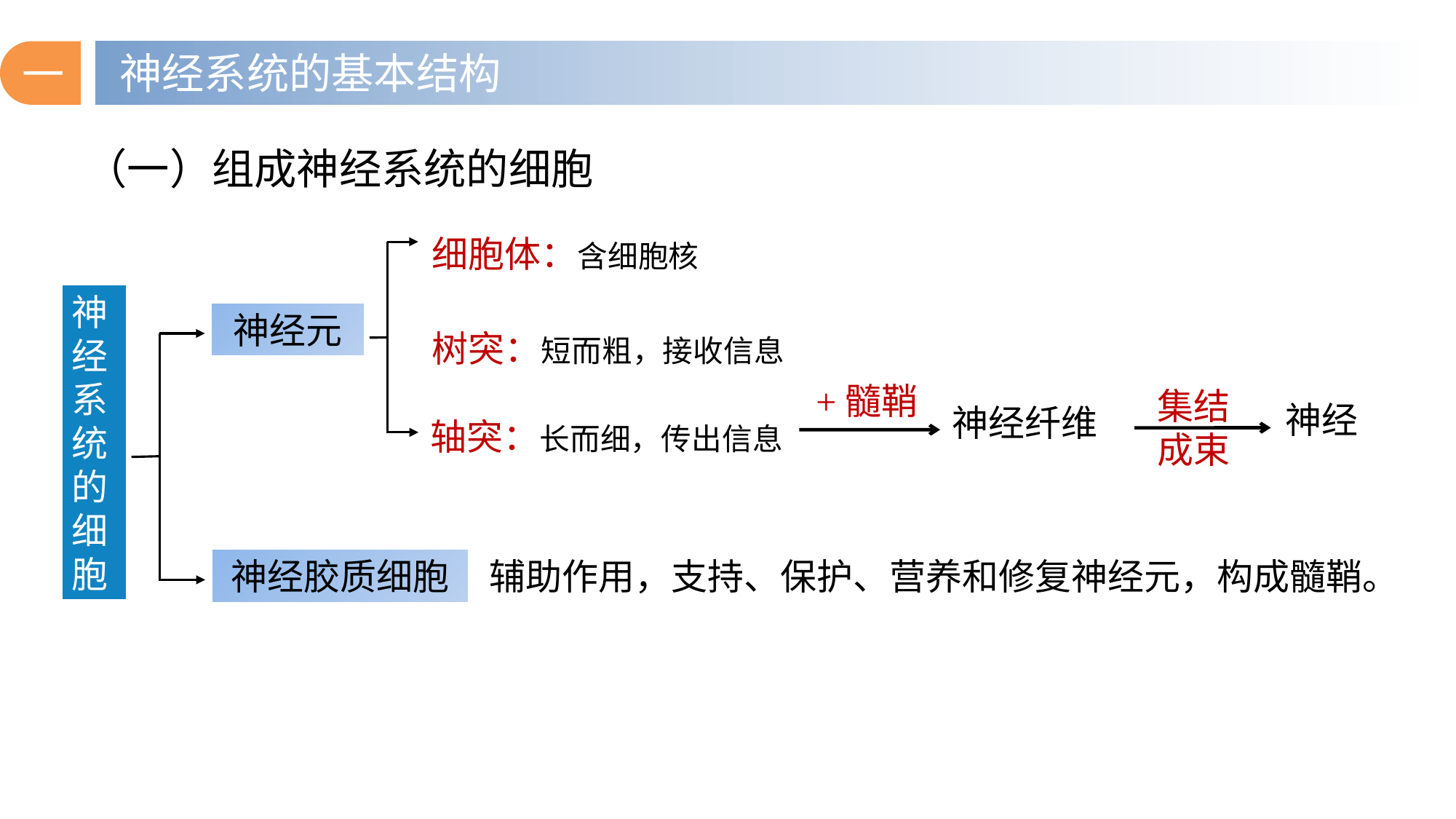

一
神经系统的基本结构
（一）组成神经系统的细胞
细胞体：含细胞核
神经系统
的
细胞
树突：短而粗，接收信息
神经元
+髓鞘
集结成束
轴突：长而细，传出信息
神经
神经纤维
神经胶质细胞
辅助作用，支持、保护、营养和修复神经元，构成髓鞘。